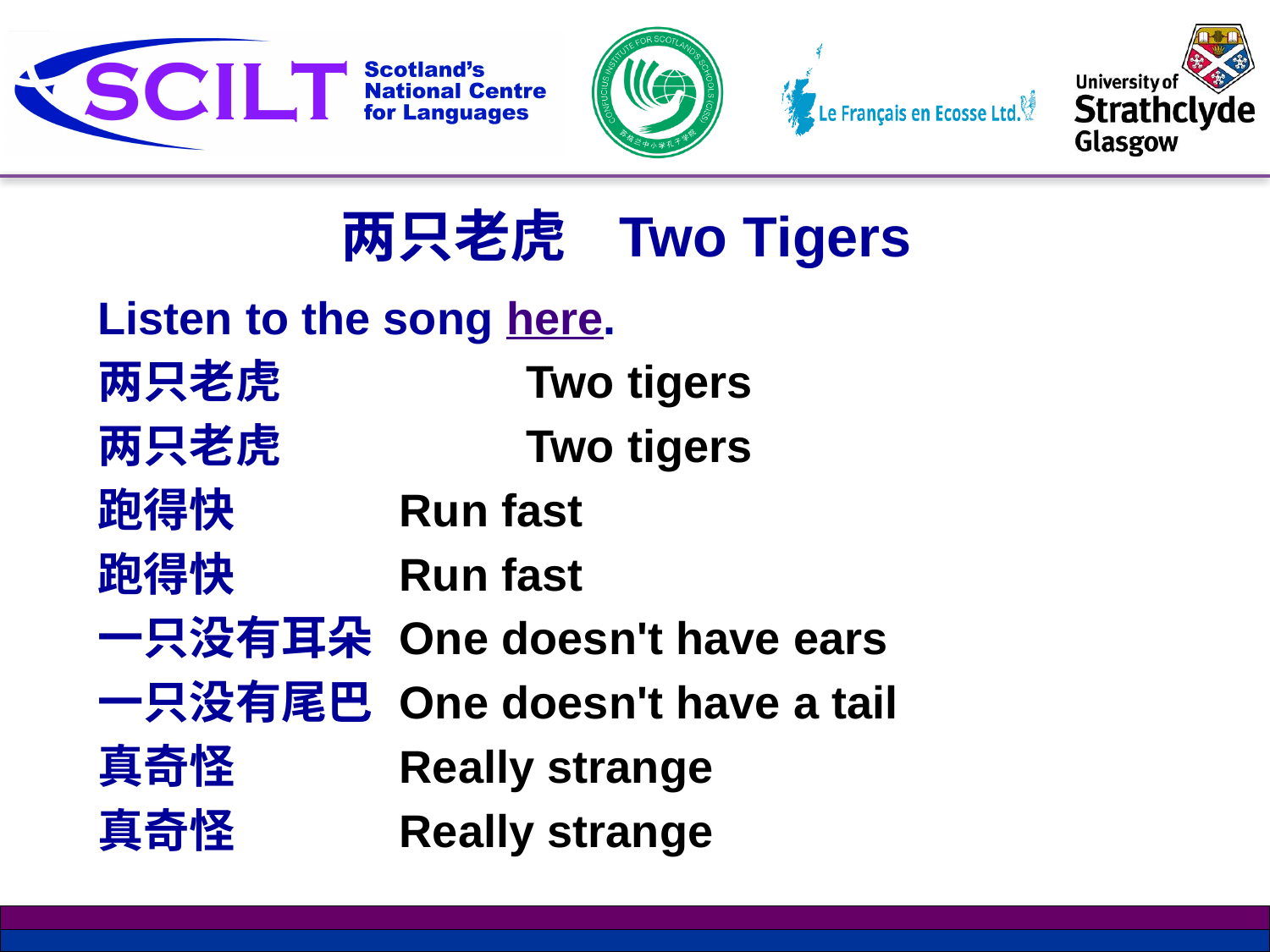

# 两只老虎   Two Tigers
Listen to the song here.
两只老虎 		Two tigers
两只老虎 		Two tigers
跑得快 		Run fast
跑得快 		Run fast
一只没有耳朵	One doesn't have ears
一只没有尾巴	One doesn't have a tail
真奇怪 		Really strange
真奇怪		Really strange